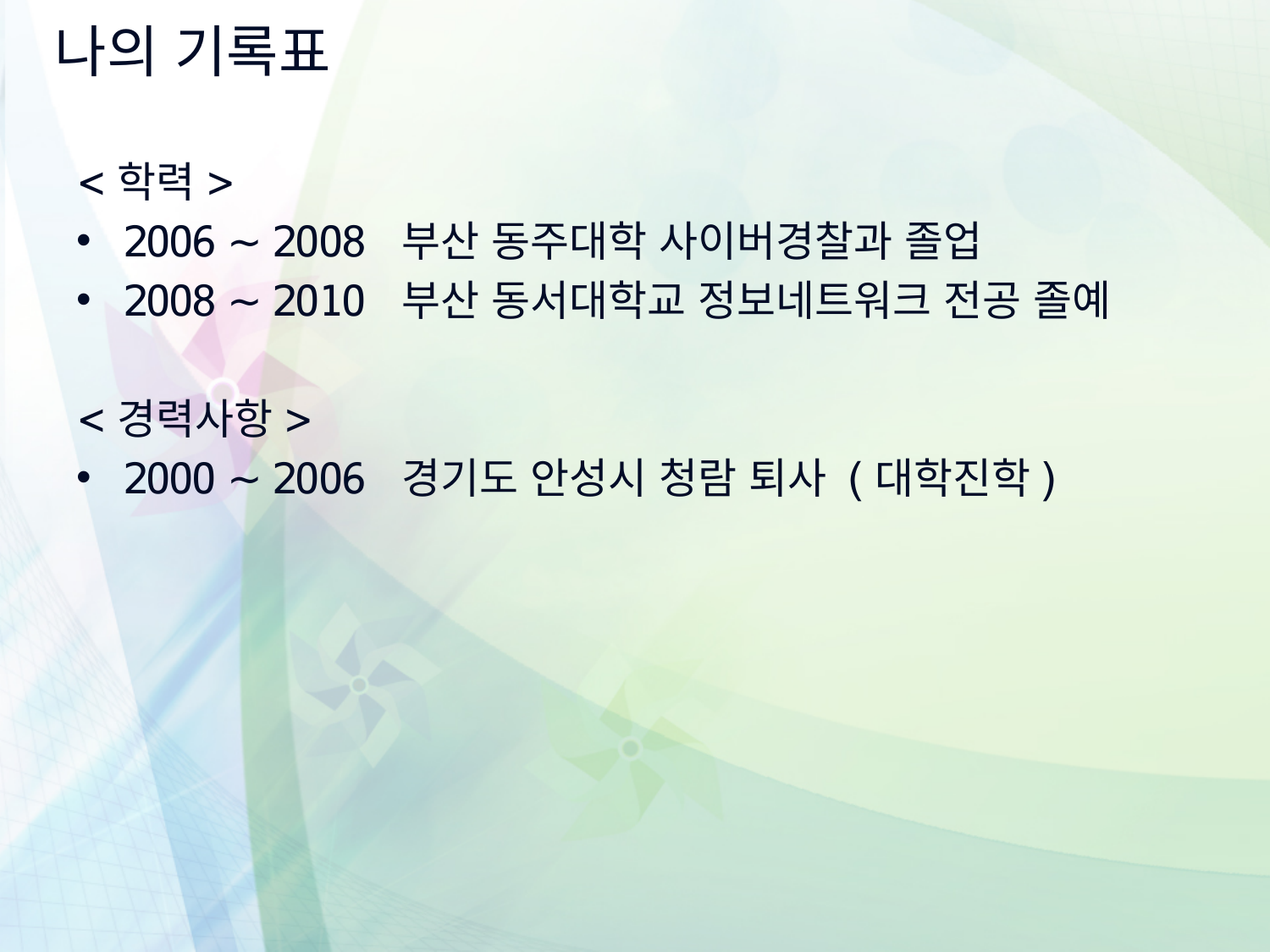

# 나의 기록표
<학력>
2006 ~ 2008  부산 동주대학 사이버경찰과 졸업
2008 ~ 2010  부산 동서대학교 정보네트워크 전공 졸예

<경력사항>
2000 ~ 2006  경기도 안성시 청람 퇴사 (대학진학)